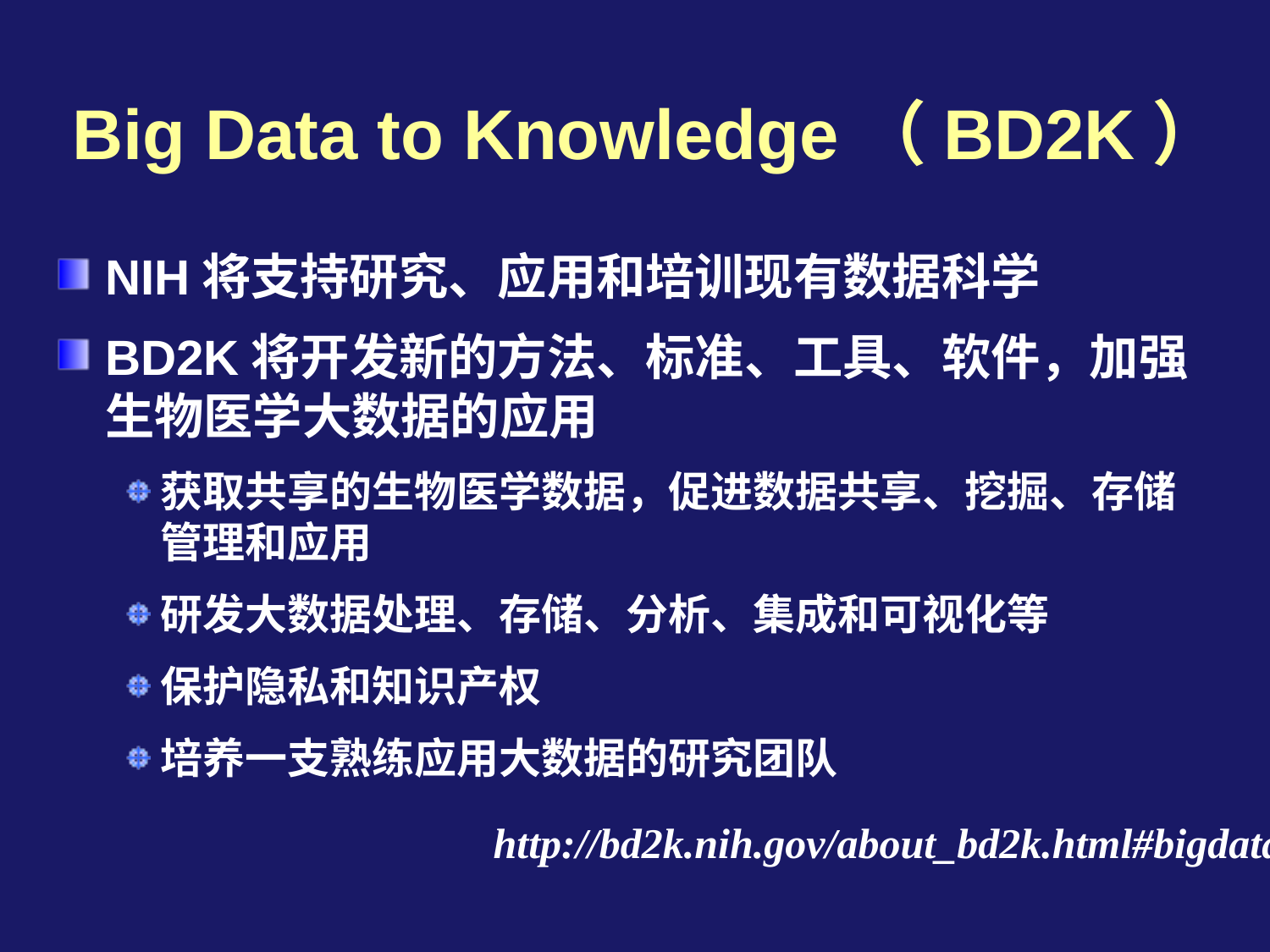

# Big Data to Knowledge（BD2K）
NIH将支持研究、应用和培训现有数据科学
BD2K将开发新的方法、标准、工具、软件，加强生物医学大数据的应用
获取共享的生物医学数据，促进数据共享、挖掘、存储管理和应用
研发大数据处理、存储、分析、集成和可视化等
保护隐私和知识产权
培养一支熟练应用大数据的研究团队
http://bd2k.nih.gov/about_bd2k.html#bigdata